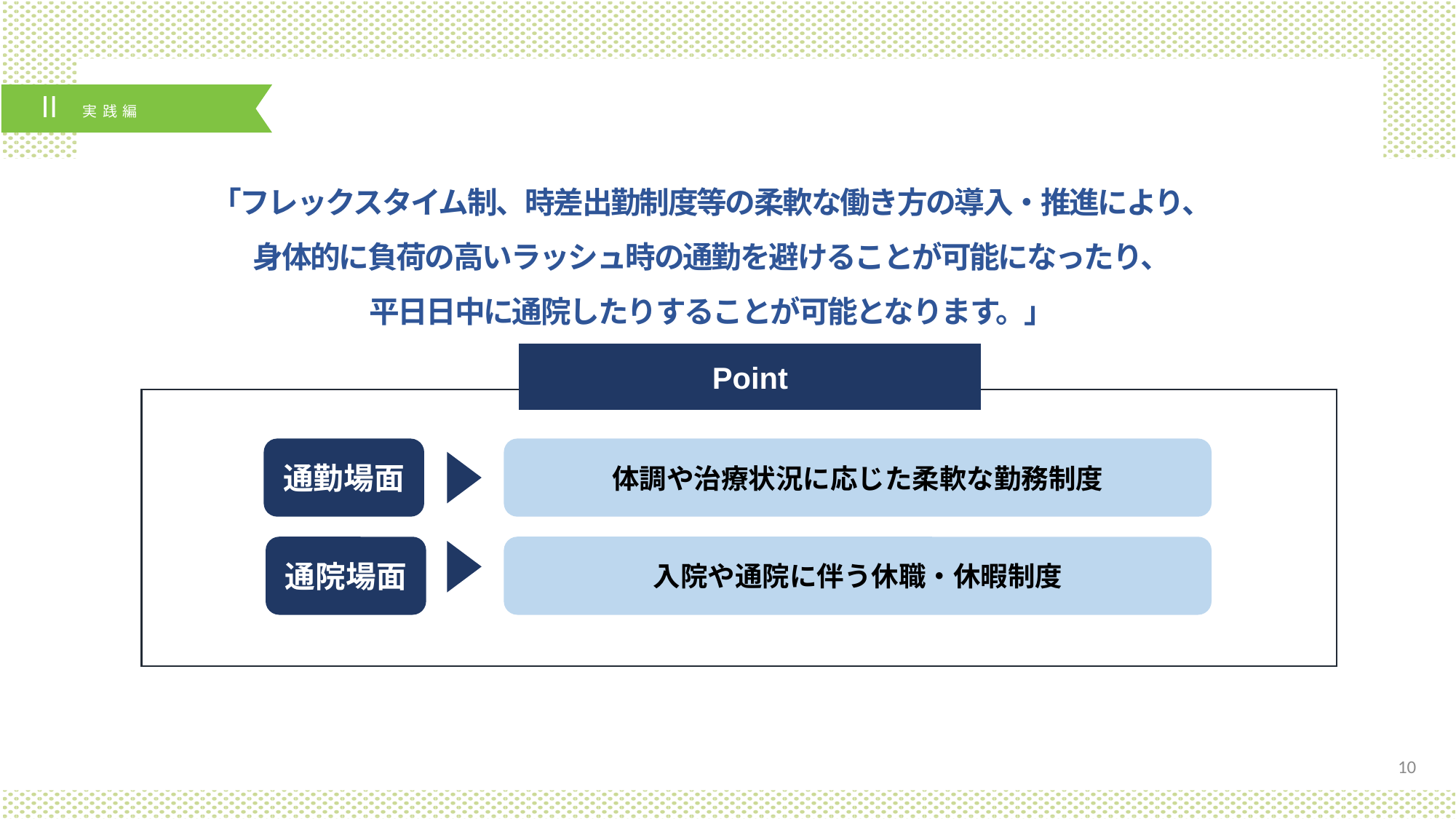

「フレックスタイム制、時差出勤制度等の柔軟な働き方の導入・推進により、
身体的に負荷の高いラッシュ時の通勤を避けることが可能になったり、
平日日中に通院したりすることが可能となります。」
Point

通勤場面
体調や治療状況に応じた柔軟な勤務制度

通院場面
入院や通院に伴う休職・休暇制度